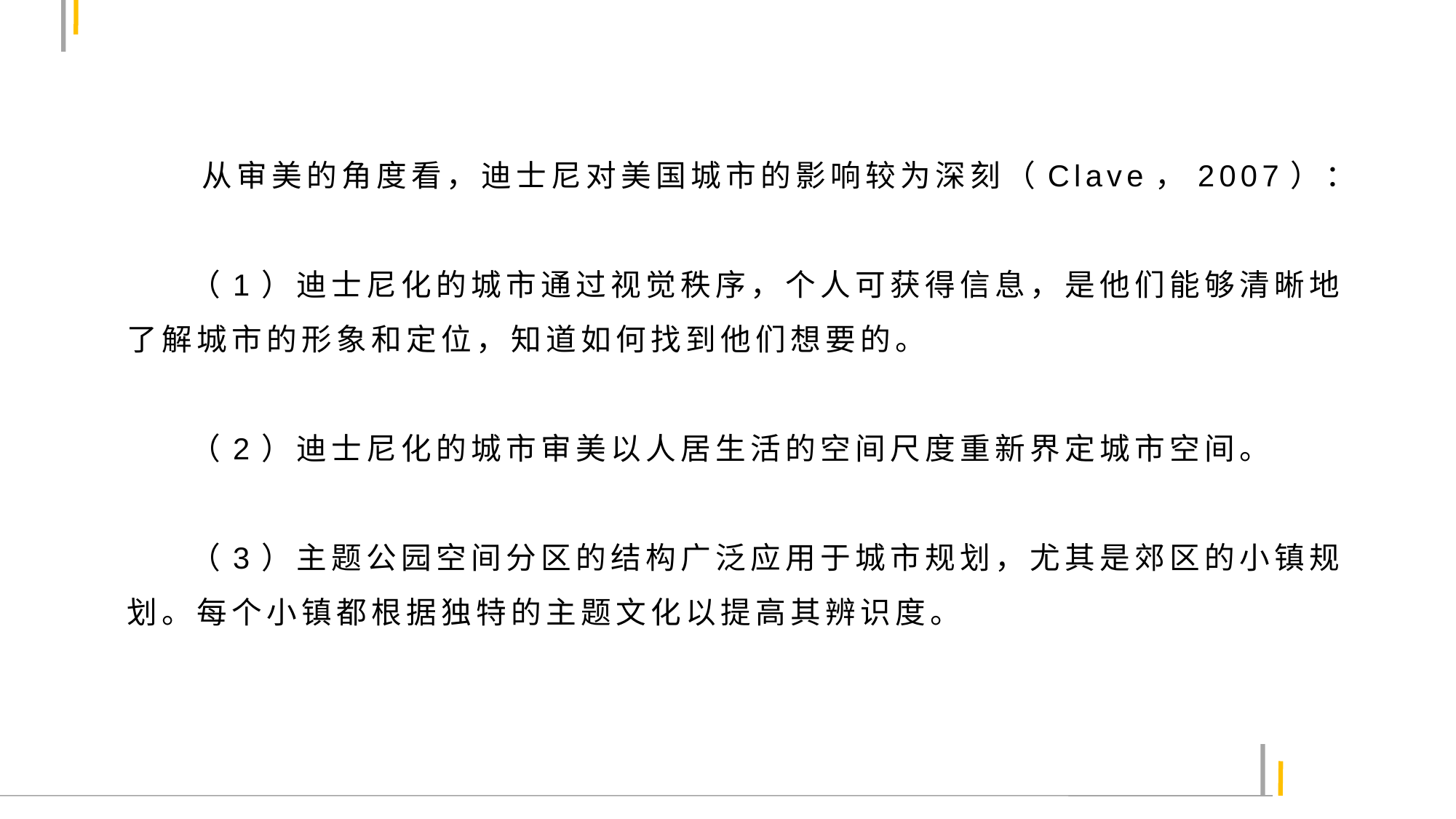

从审美的角度看，迪士尼对美国城市的影响较为深刻（Clave，2007）：

     （1）迪士尼化的城市通过视觉秩序，个人可获得信息，是他们能够清晰地了解城市的形象和定位，知道如何找到他们想要的。

     （2）迪士尼化的城市审美以人居生活的空间尺度重新界定城市空间。

     （3）主题公园空间分区的结构广泛应用于城市规划，尤其是郊区的小镇规划。每个小镇都根据独特的主题文化以提高其辨识度。